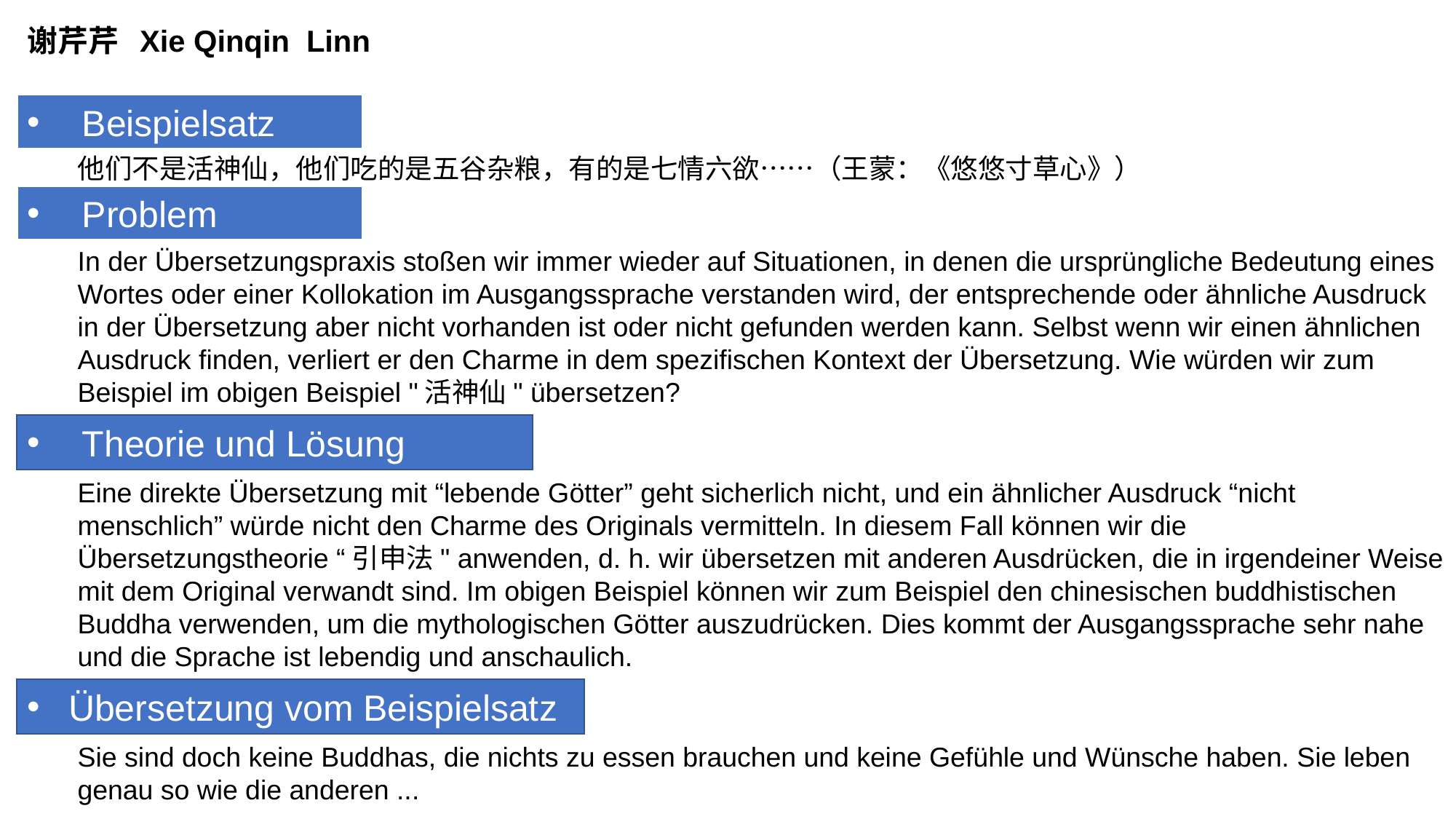

谢芹芹  Xie Qinqin  Linn
Beispielsatz
他们不是活神仙，他们吃的是五谷杂粮，有的是七情六欲……（王蒙：《悠悠寸草心》）
Problem
In der Übersetzungspraxis stoßen wir immer wieder auf Situationen, in denen die ursprüngliche Bedeutung eines Wortes oder einer Kollokation im Ausgangssprache verstanden wird, der entsprechende oder ähnliche Ausdruck in der Übersetzung aber nicht vorhanden ist oder nicht gefunden werden kann. Selbst wenn wir einen ähnlichen Ausdruck finden, verliert er den Charme in dem spezifischen Kontext der Übersetzung. Wie würden wir zum Beispiel im obigen Beispiel "活神仙" übersetzen?
Theorie und Lösung
Eine direkte Übersetzung mit “lebende Götter” geht sicherlich nicht, und ein ähnlicher Ausdruck “nicht menschlich” würde nicht den Charme des Originals vermitteln. In diesem Fall können wir die Übersetzungstheorie “引申法" anwenden, d. h. wir übersetzen mit anderen Ausdrücken, die in irgendeiner Weise mit dem Original verwandt sind. Im obigen Beispiel können wir zum Beispiel den chinesischen buddhistischen Buddha verwenden, um die mythologischen Götter auszudrücken. Dies kommt der Ausgangssprache sehr nahe und die Sprache ist lebendig und anschaulich.
Übersetzung vom Beispielsatz
Sie sind doch keine Buddhas, die nichts zu essen brauchen und keine Gefühle und Wünsche haben. Sie leben genau so wie die anderen ...